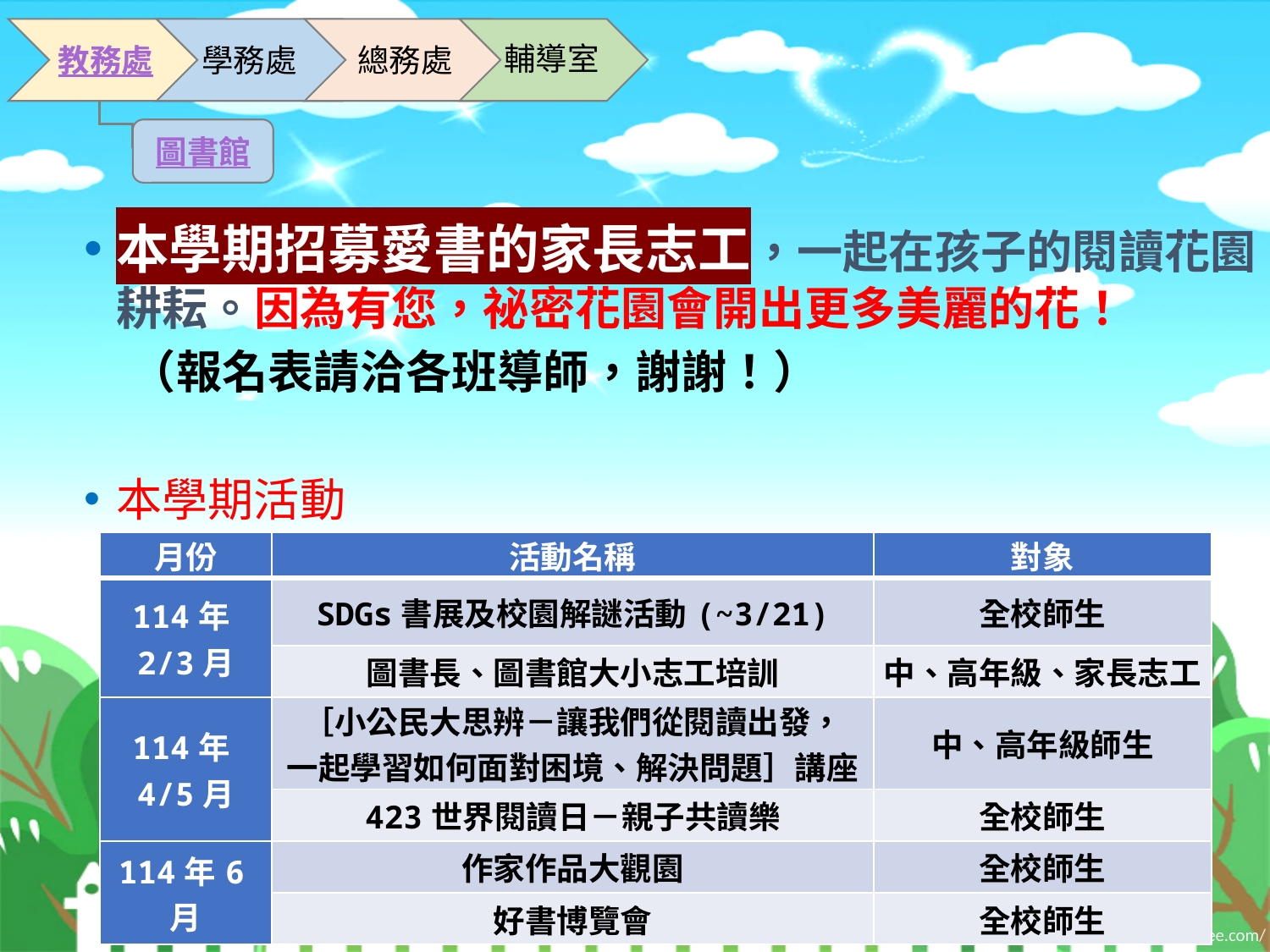

輔導室
教務處
學務處
總務處
圖書館

本學期招募愛書的家長志工，一起在孩子的閱讀花園耕耘。因為有您，祕密花園會開出更多美麗的花！
　（報名表請洽各班導師，謝謝！）

本學期活動

| 月份 | 活動名稱 | 對象 |
| --- | --- | --- |
| 114年2/3月 | SDGs書展及校園解謎活動(~3/21) | 全校師生 |
|  | 圖書長、圖書館大小志工培訓 | 中、高年級、家長志工 |
| 114年4/5月 | ［小公民大思辨－讓我們從閱讀出發， 一起學習如何面對困境、解決問題］講座 | 中、高年級師生 |
|  | 423世界閱讀日－親子共讀樂 | 全校師生 |
| 114年6月 | 作家作品大觀園 | 全校師生 |
|  | 好書博覽會 | 全校師生 |